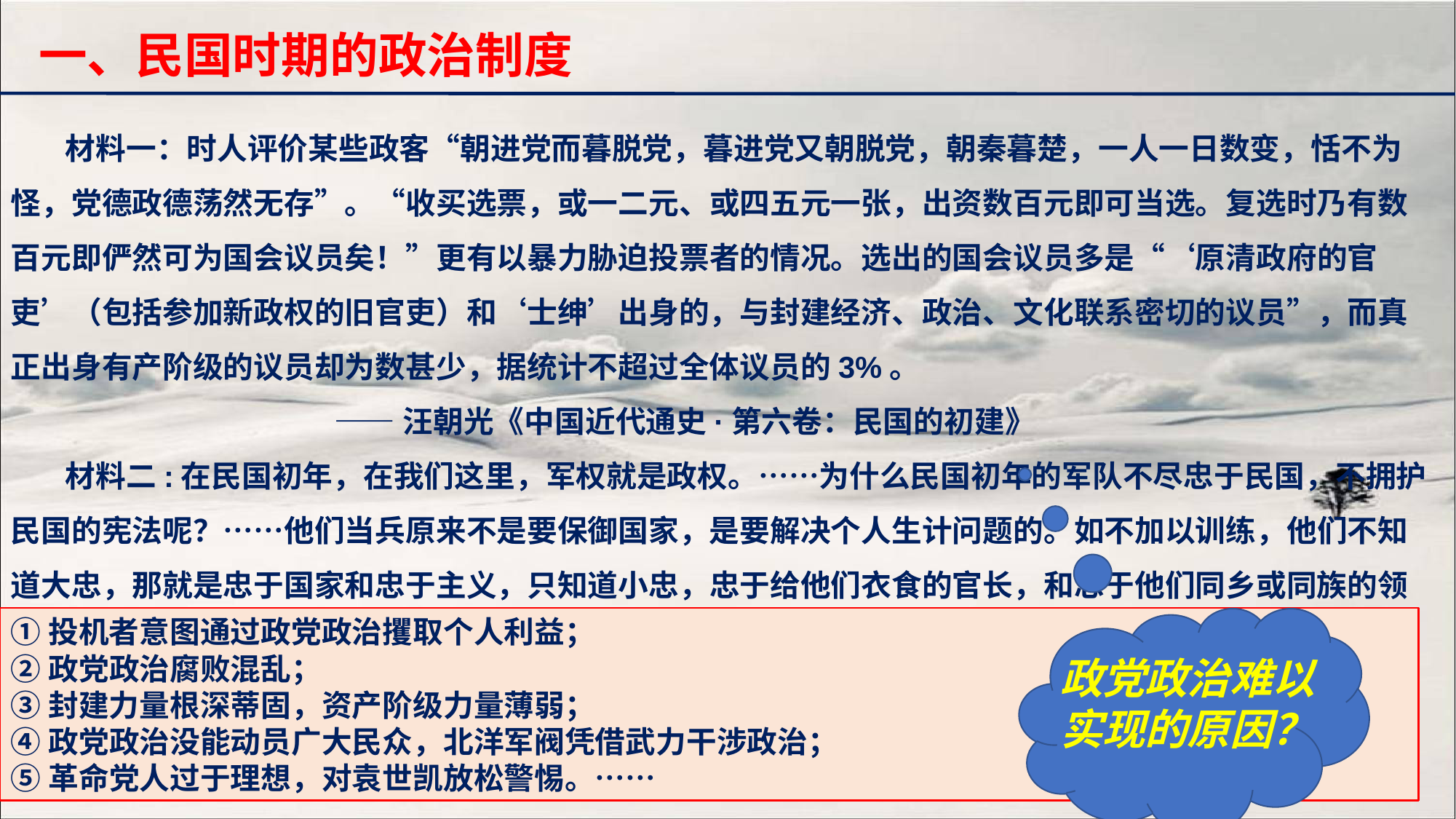

一、民国时期的政治制度
材料一：时人评价某些政客“朝进党而暮脱党，暮进党又朝脱党，朝秦暮楚，一人一日数变，恬不为怪，党德政德荡然无存”。“收买选票，或一二元、或四五元一张，出资数百元即可当选。复选时乃有数百元即俨然可为国会议员矣！”更有以暴力胁迫投票者的情况。选出的国会议员多是“‘原清政府的官吏’（包括参加新政权的旧官吏）和‘士绅’出身的，与封建经济、政治、文化联系密切的议员”，而真正出身有产阶级的议员却为数甚少，据统计不超过全体议员的3%。
                                       ——汪朝光《中国近代通史·第六卷：民国的初建》
材料二:在民国初年，在我们这里，军权就是政权。……为什么民国初年的军队不尽忠于民国，不拥护民国的宪法呢？……他们当兵原来不是要保御国家，是要解决个人生计问题的。如不加以训练，他们不知道大忠，那就是忠于国家和忠于主义，只知道小忠，忠于给他们衣食的官长，和忠于他们同乡或同族的领袖。
                                                        ——蒋廷黻《中国近代史》
①投机者意图通过政党政治攫取个人利益；
②政党政治腐败混乱；
③封建力量根深蒂固，资产阶级力量薄弱；
④政党政治没能动员广大民众，北洋军阀凭借武力干涉政治；
⑤革命党人过于理想，对袁世凯放松警惕。……

政党政治难以实现的原因？